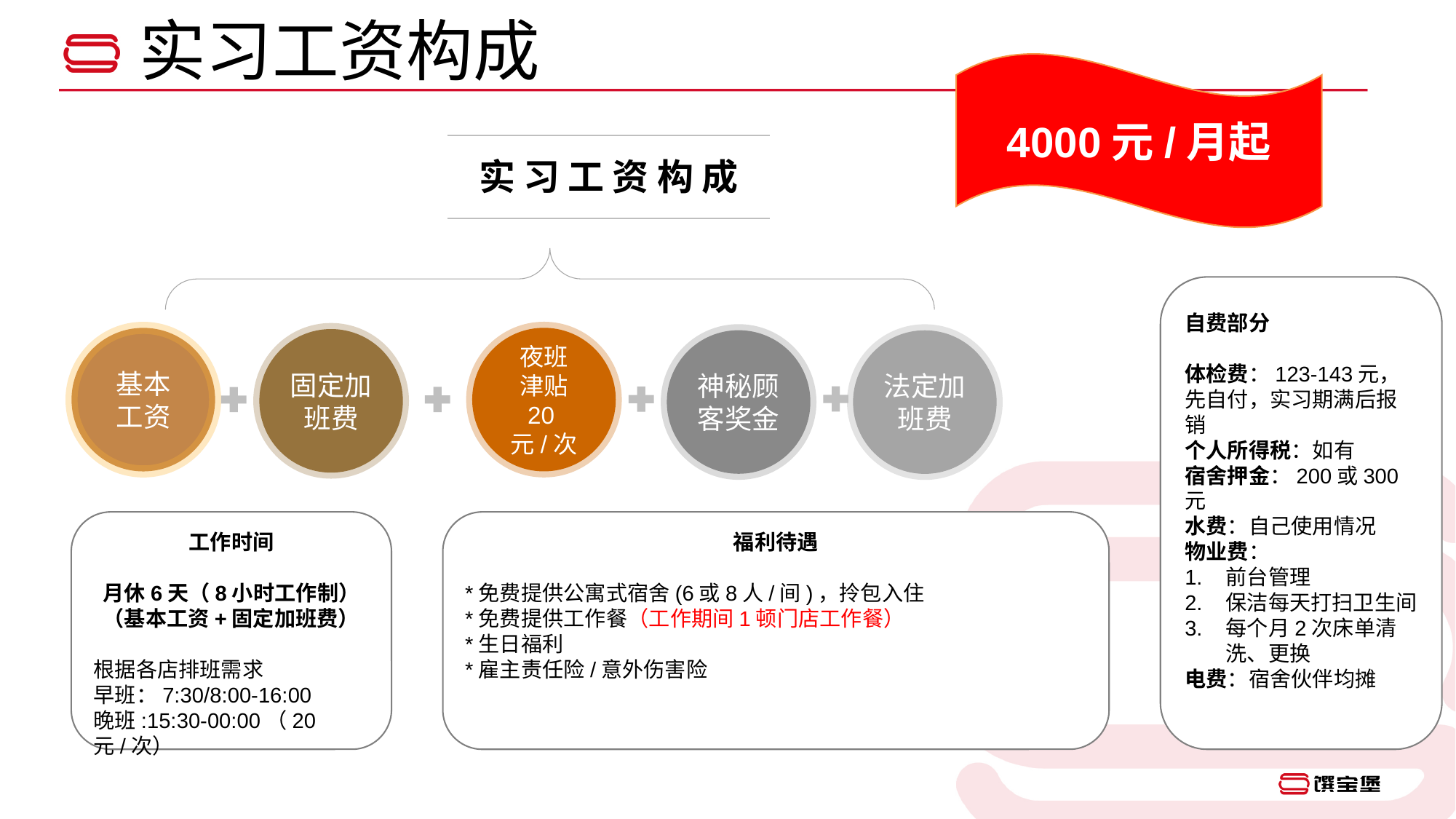

实习工资构成
4000元/月起
实 习 工 资 构 成
自费部分

体检费：123-143元，先自付，实习期满后报销
个人所得税：如有
宿舍押金：200或300元
水费：自己使用情况
物业费：
前台管理
保洁每天打扫卫生间
每个月2次床单清洗、更换
电费：宿舍伙伴均摊

夜班
津贴
20元/次
基本
工资
固定加班费
神秘顾客奖金
法定加班费

工作时间

月休6天（8小时工作制）
（基本工资+固定加班费）

根据各店排班需求
早班：7:30/8:00-16:00
晚班:15:30-00:00（20元/次）
福利待遇

*免费提供公寓式宿舍(6或8人/间)，拎包入住
*免费提供工作餐（工作期间1顿门店工作餐）
*生日福利
*雇主责任险/意外伤害险